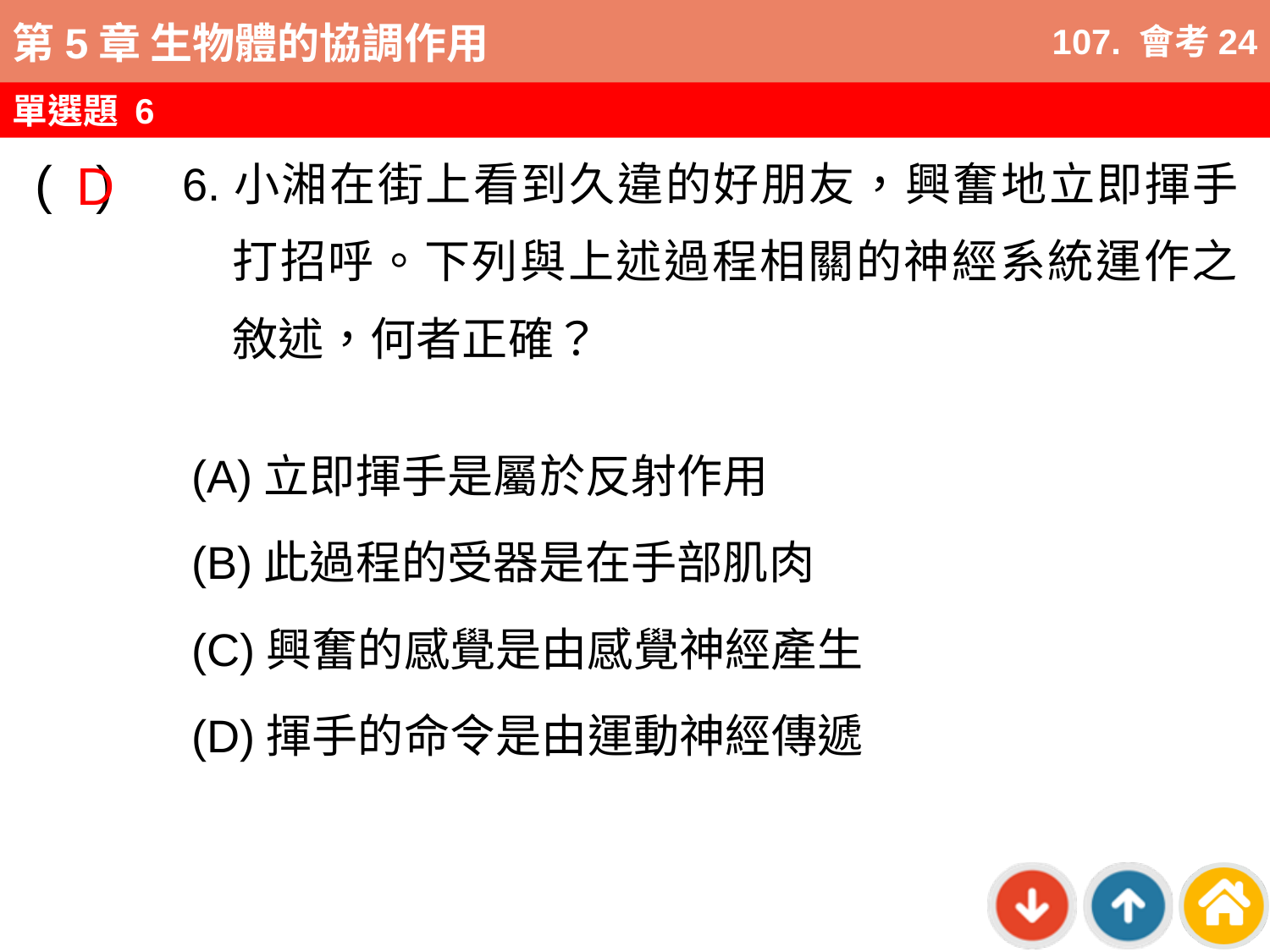

107. 會考24
單選題 6
D
6.小湘在街上看到久違的好朋友，興奮地立即揮手打招呼。下列與上述過程相關的神經系統運作之敘述，何者正確？
(   )
(A)立即揮手是屬於反射作用
(B)此過程的受器是在手部肌肉
(C)興奮的感覺是由感覺神經產生
(D)揮手的命令是由運動神經傳遞